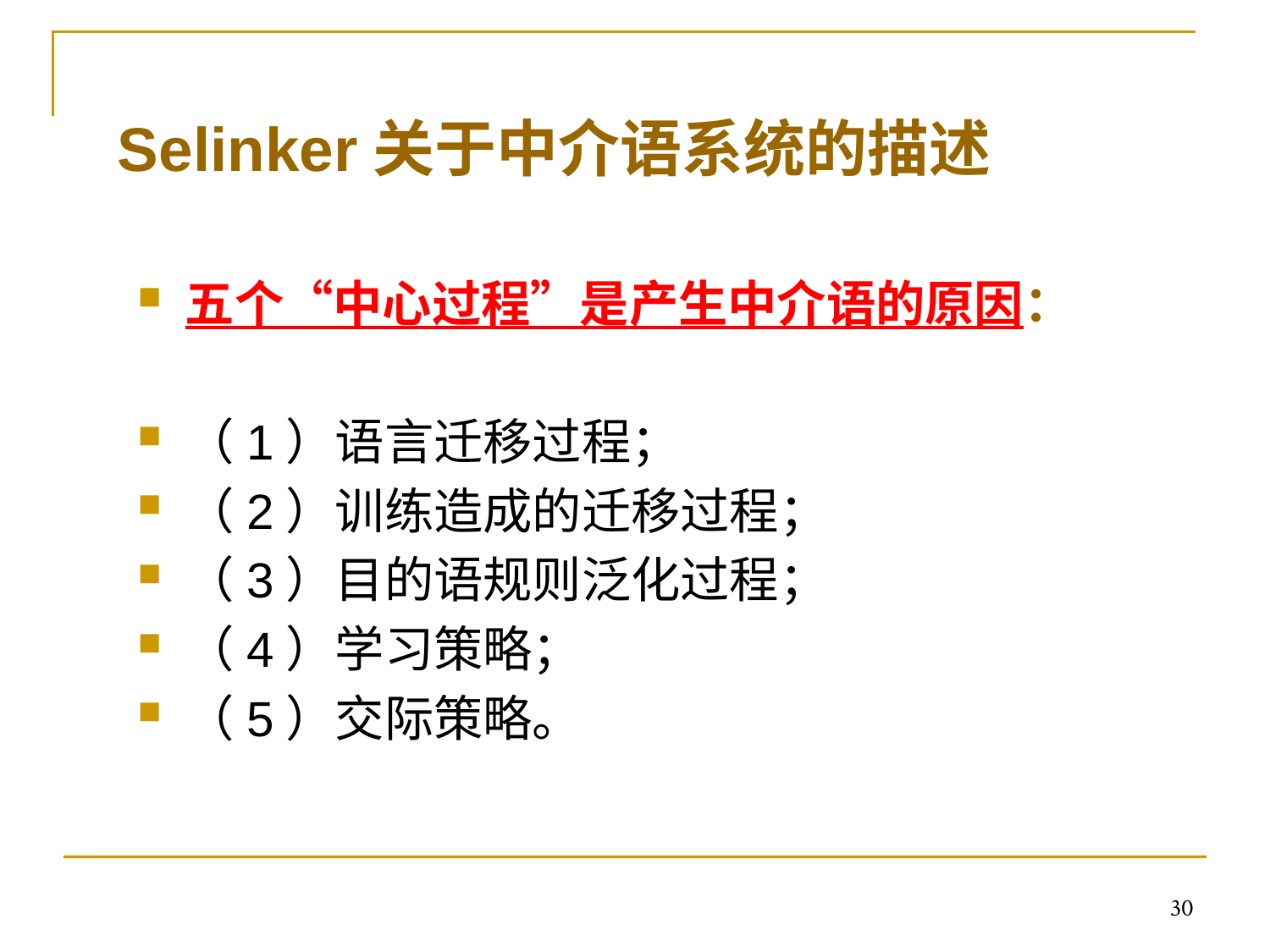

# Selinker关于中介语系统的描述
五个“中心过程”是产生中介语的原因：

（1）语言迁移过程；
（2）训练造成的迁移过程；
（3）目的语规则泛化过程；
（4）学习策略；
（5）交际策略。
30